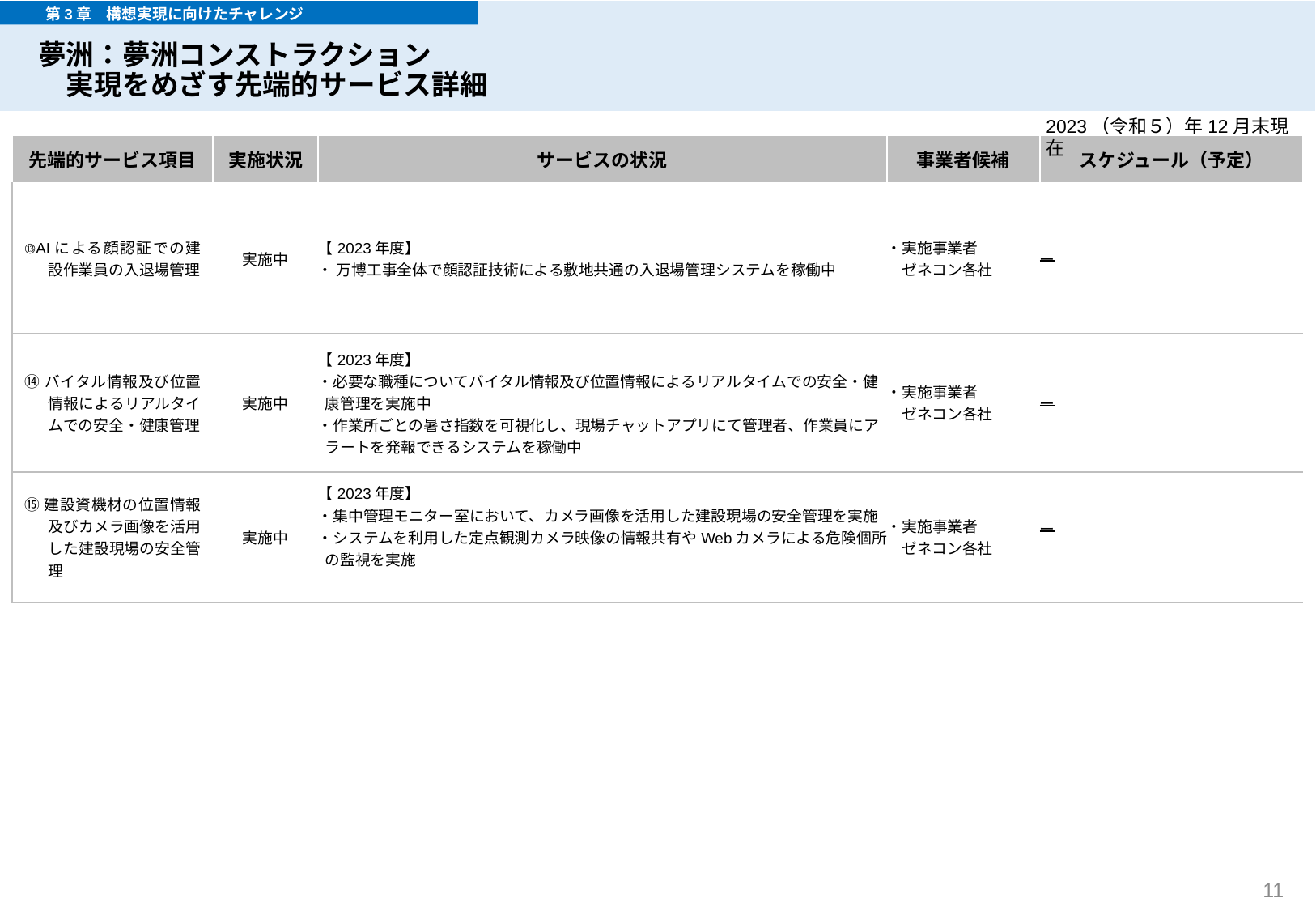

第3章　構想実現に向けたチャレンジ
# 夢洲：夢洲コンストラクション 　実現をめざす先端的サービス詳細
サービス内容・実施体制の検討
2023（令和５）年12月末現在
| 先端的サービス項目 | 実施状況 | サービスの状況 | 事業者候補 | スケジュール（予定） |
| --- | --- | --- | --- | --- |
| ⑬AIによる顔認証での建設作業員の入退場管理 | 実施中 | 【2023年度】 　 ・ 万博工事全体で顔認証技術による敷地共通の入退場管理システムを稼働中 | ・実施事業者 　ゼネコン各社 | ー |
| ⑭バイタル情報及び位置情報によるリアルタイムでの安全・健康管理 | 実施中 | 【2023年度】  ・必要な職種についてバイタル情報及び位置情報によるリアルタイムでの安全・健康管理を実施中 ・作業所ごとの暑さ指数を可視化し、現場チャットアプリにて管理者、作業員にアラートを発報できるシステムを稼働中 | ・実施事業者 　ゼネコン各社 | ー |
| ⑮建設資機材の位置情報及びカメラ画像を活用した建設現場の安全管理 | 実施中 | 【2023年度】 　 ・集中管理モニター室において、カメラ画像を活用した建設現場の安全管理を実施 ・システムを利用した定点観測カメラ映像の情報共有やWebカメラによる危険個所の監視を実施 | ・実施事業者 　ゼネコン各社 | ー |
11